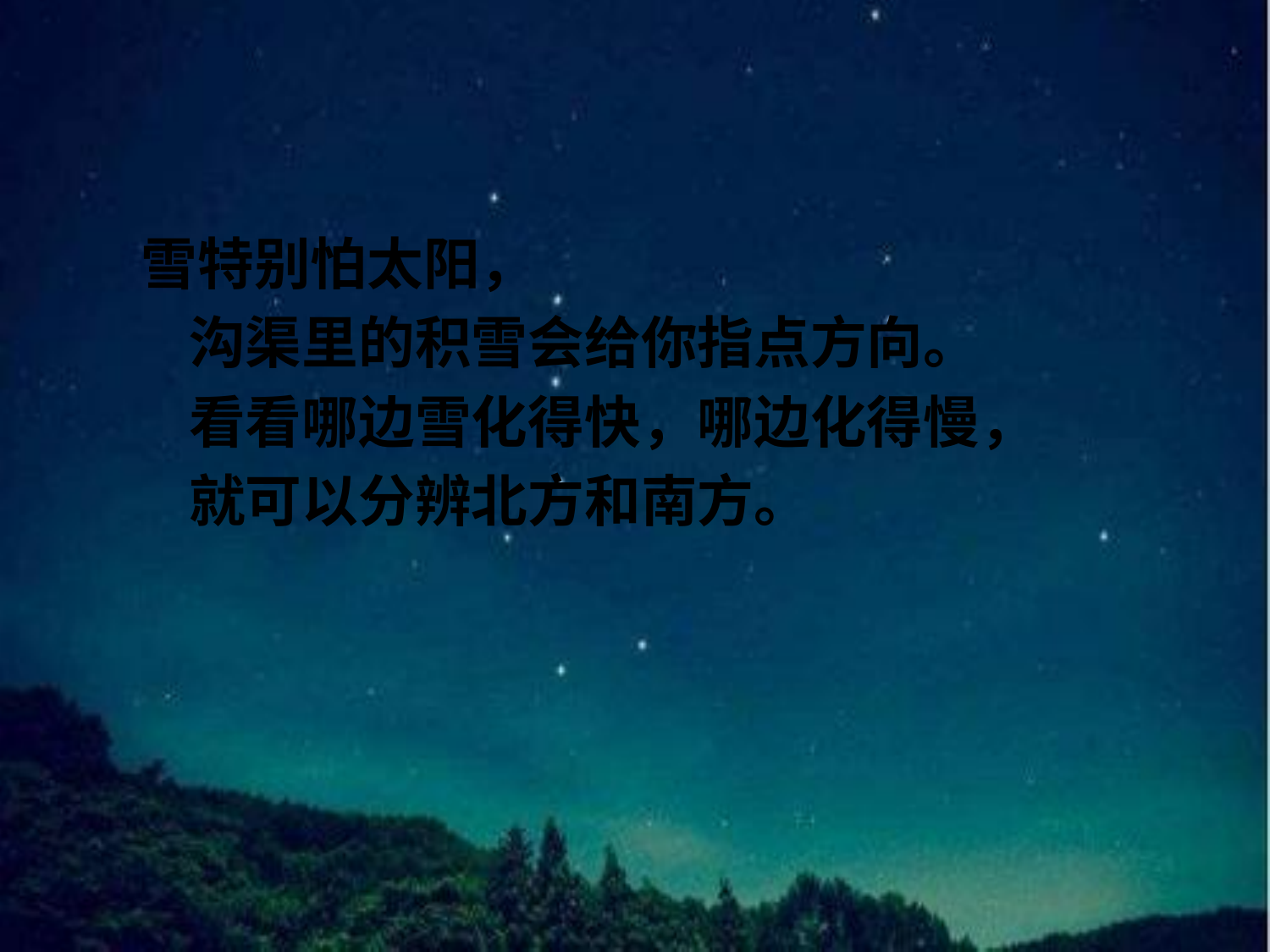

#
    雪特别怕太阳，
　　沟渠里的积雪会给你指点方向。
　　看看哪边雪化得快，哪边化得慢，
　　就可以分辨北方和南方。